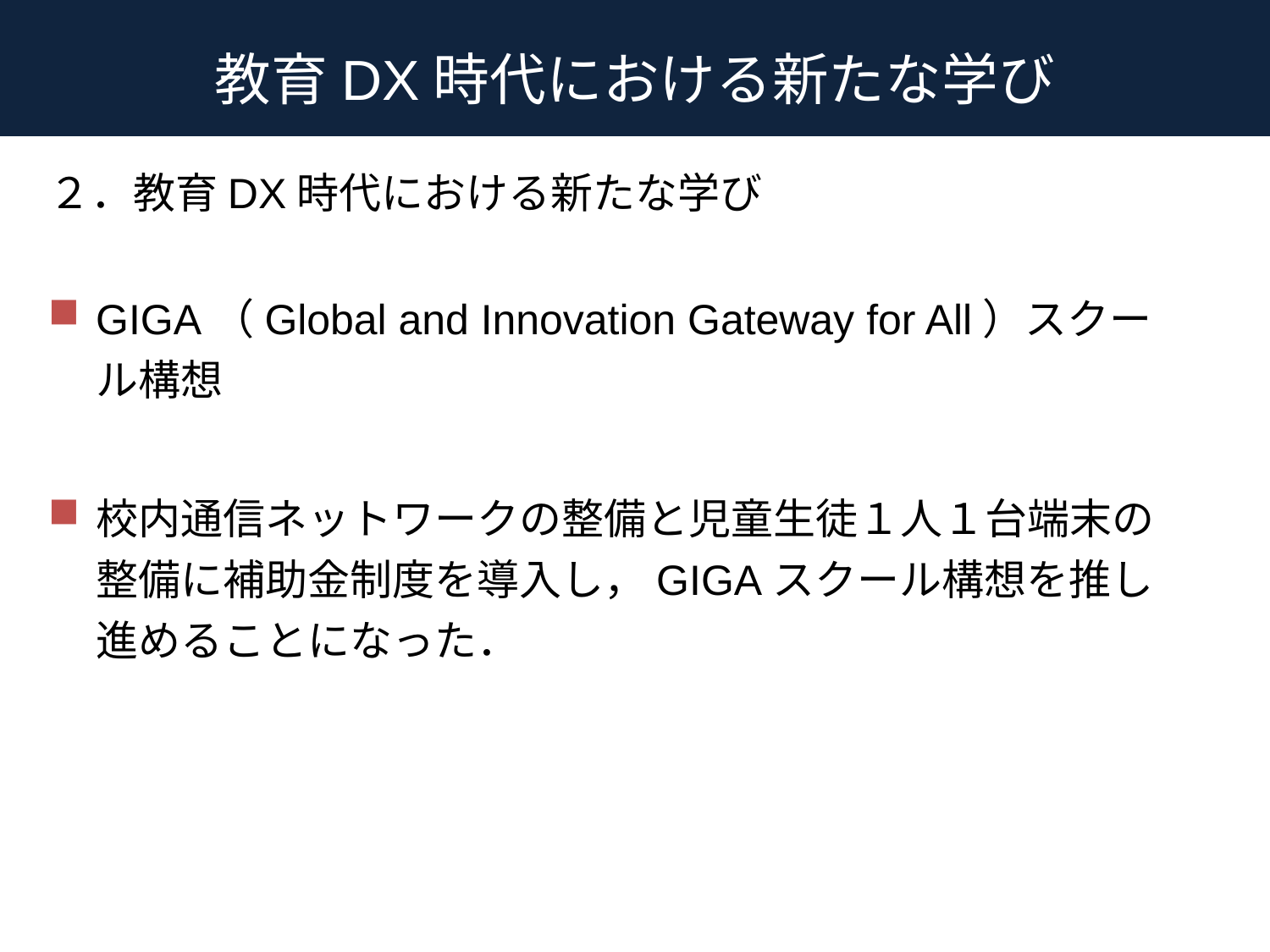

# 教育DX時代における新たな学び
２．教育DX時代における新たな学び
GIGA（Global and Innovation Gateway for All）スクール構想

校内通信ネットワークの整備と児童生徒１人１台端末の整備に補助金制度を導入し，GIGAスクール構想を推し進めることになった．